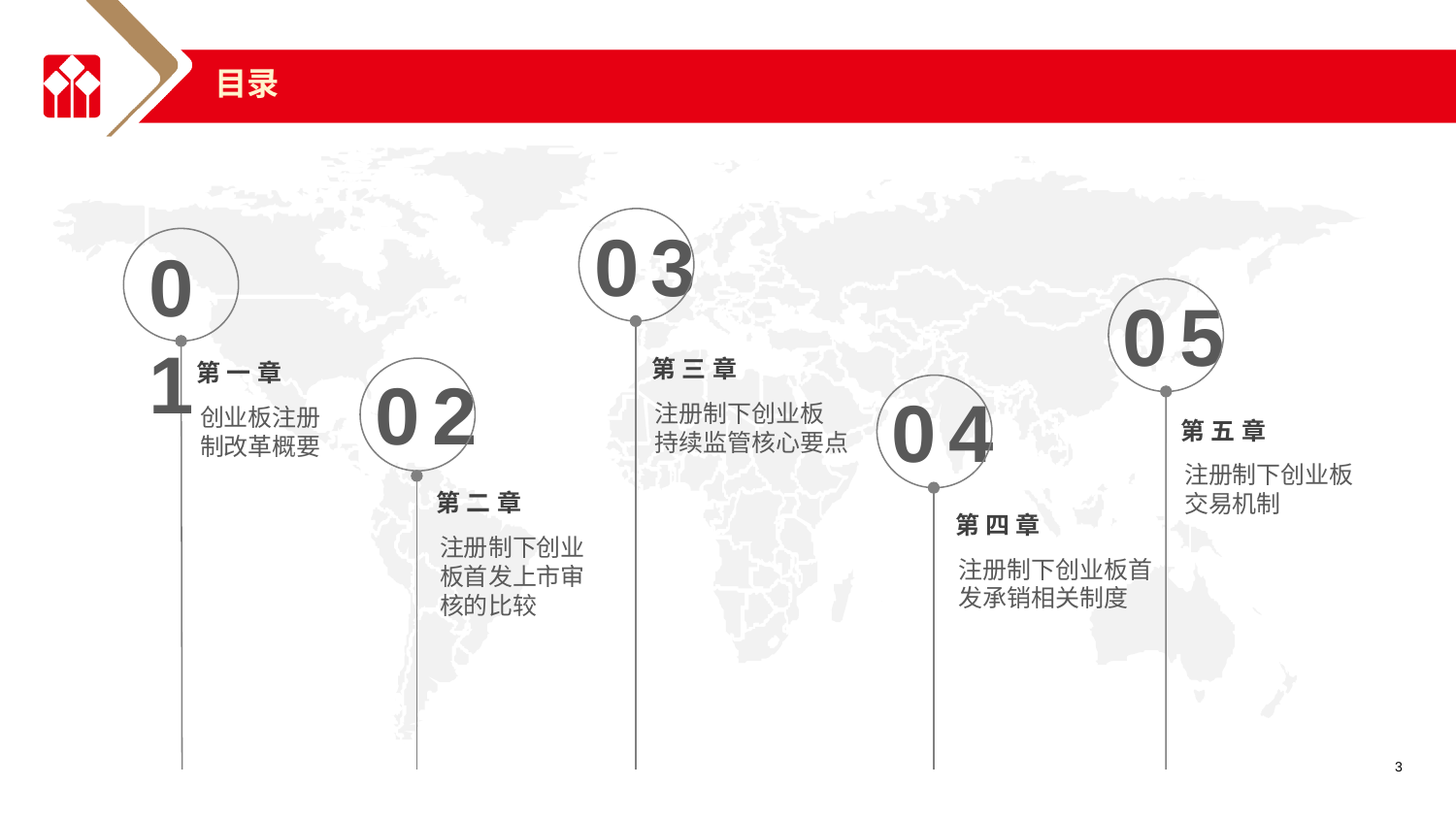

目录

03

01
05

第三章
第一章
02

04

注册制下创业板
持续监管核心要点
创业板注册制改革概要
第五章
注册制下创业板
交易机制
第二章
第四章
注册制下创业板首发上市审核的比较
注册制下创业板首发承销相关制度